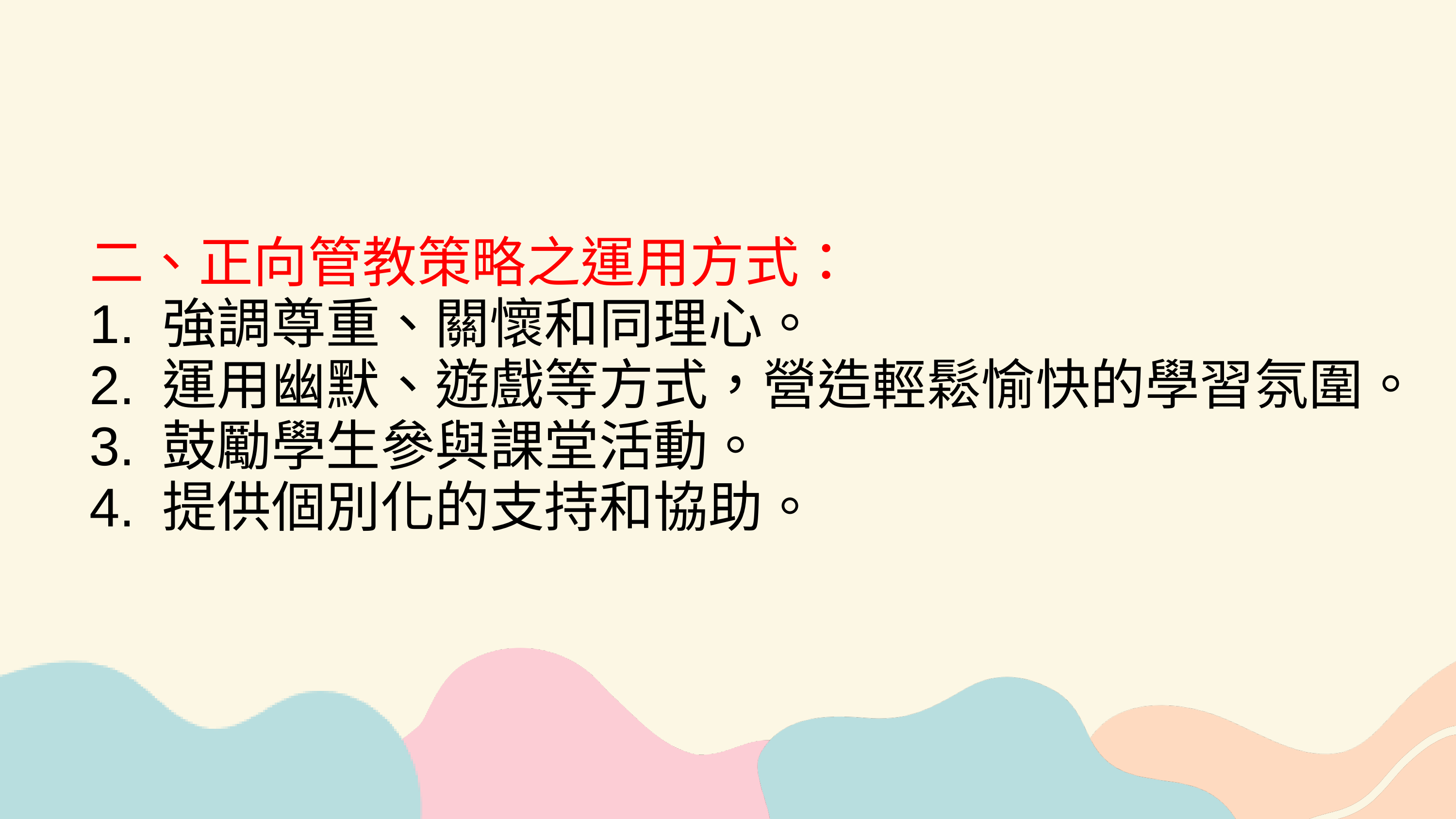

二、正向管教策略之運用方式：
強調尊重、關懷和同理心。
運用幽默、遊戲等方式，營造輕鬆愉快的學習氛圍。
鼓勵學生參與課堂活動。
提供個別化的支持和協助。